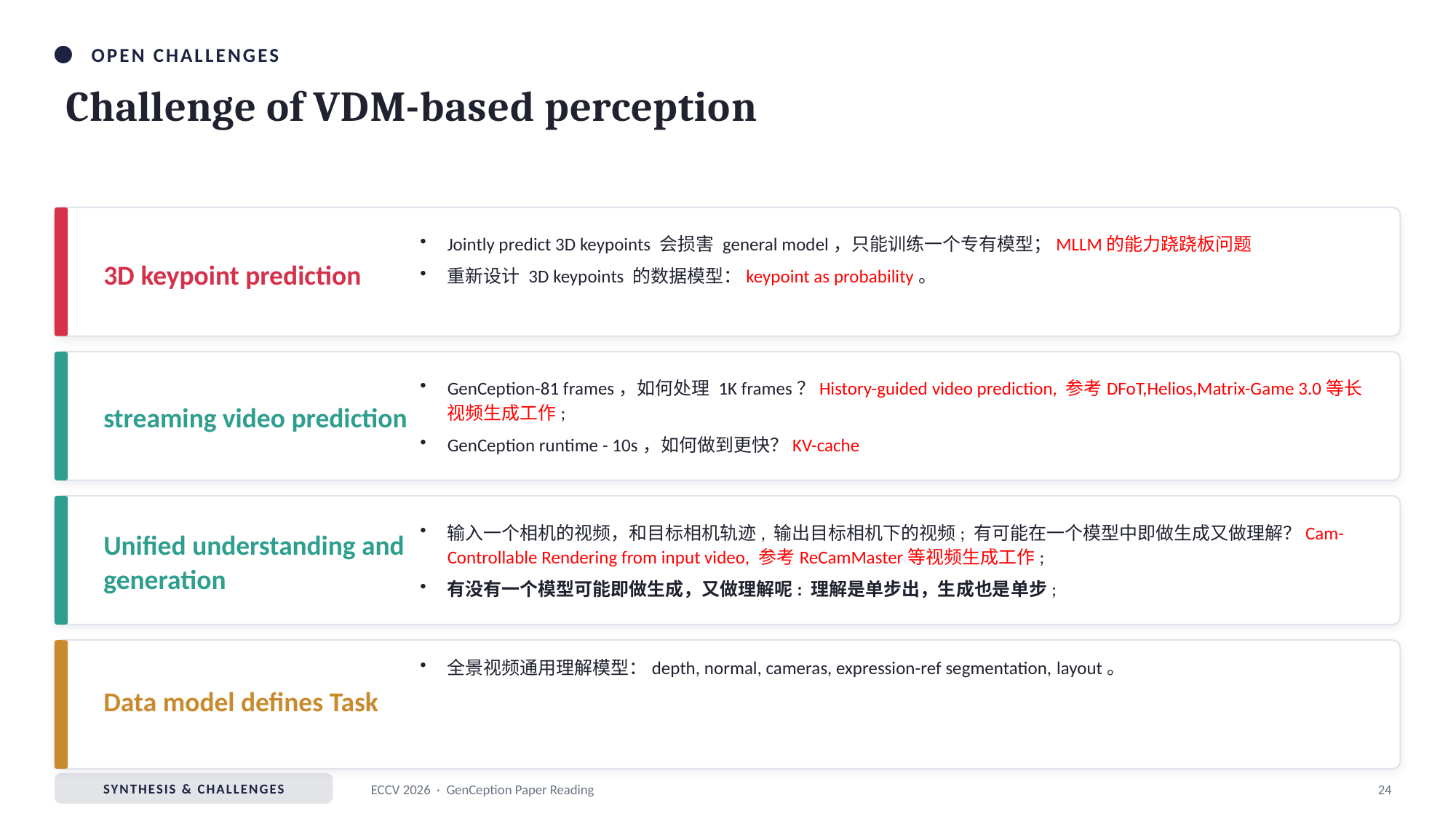

OPEN CHALLENGES

Challenge of VDM-based perception

3D keypoint prediction
Jointly predict 3D keypoints 会损害 general model，只能训练一个专有模型；MLLM的能力跷跷板问题
重新设计 3D keypoints 的数据模型：keypoint as probability。

streaming video prediction
GenCeption-81 frames，如何处理 1K frames？History-guided video prediction, 参考DFoT,Helios,Matrix-Game 3.0等长视频生成工作;
GenCeption runtime - 10s，如何做到更快？KV-cache

Unified understanding and generation
输入一个相机的视频，和目标相机轨迹, 输出目标相机下的视频; 有可能在一个模型中即做生成又做理解？Cam-Controllable Rendering from input video, 参考ReCamMaster等视频生成工作;
有没有一个模型可能即做生成，又做理解呢: 理解是单步出，生成也是单步;

Data model defines Task
全景视频通用理解模型：depth, normal, cameras, expression-ref segmentation, layout。

SYNTHESIS & CHALLENGES
ECCV 2026  ·  GenCeption Paper Reading
24